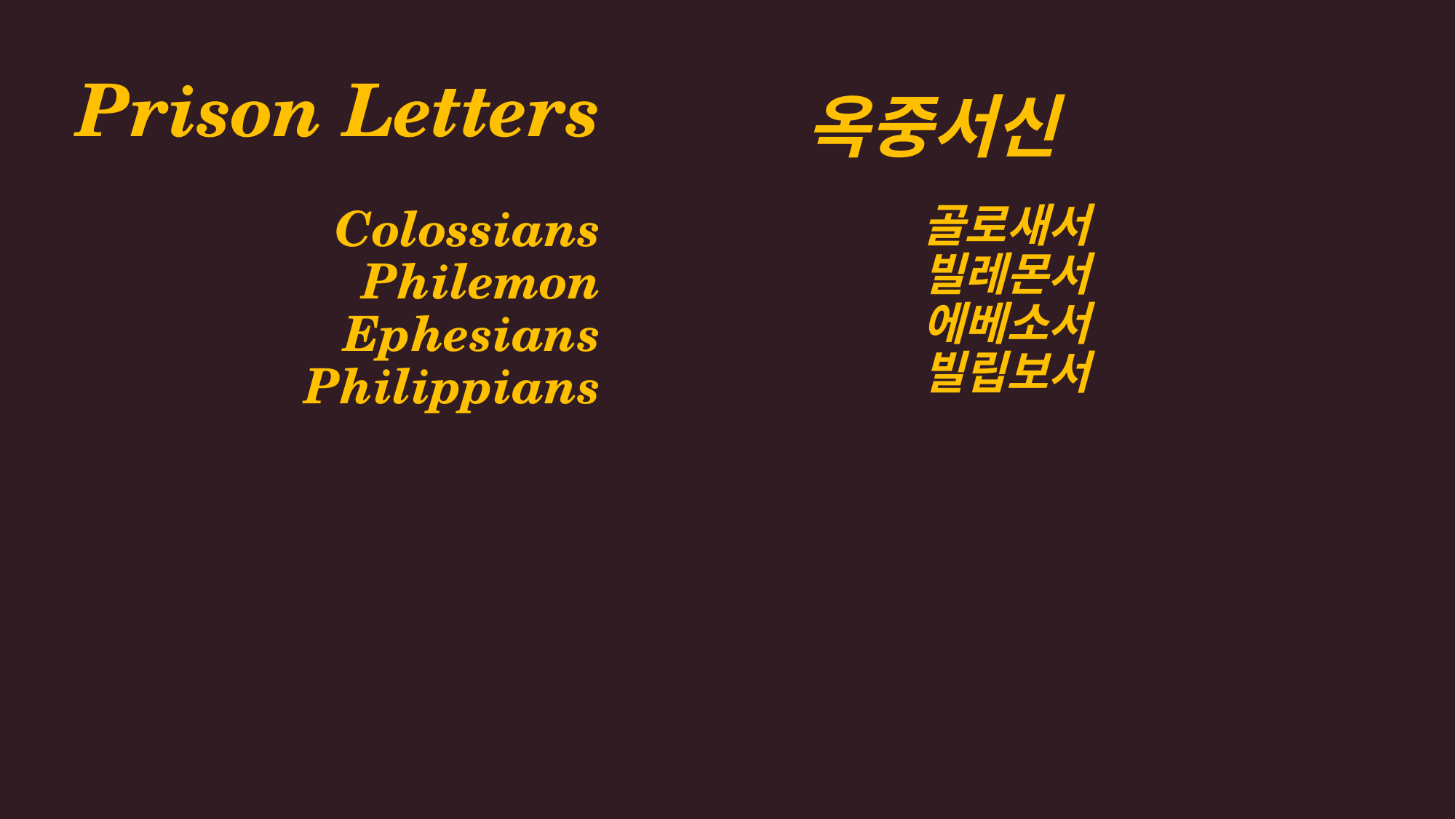

# Prison Letters Colossians Philemon Ephesians Philippians
옥중서신
골로새서
빌레몬서
에베소서
빌립보서